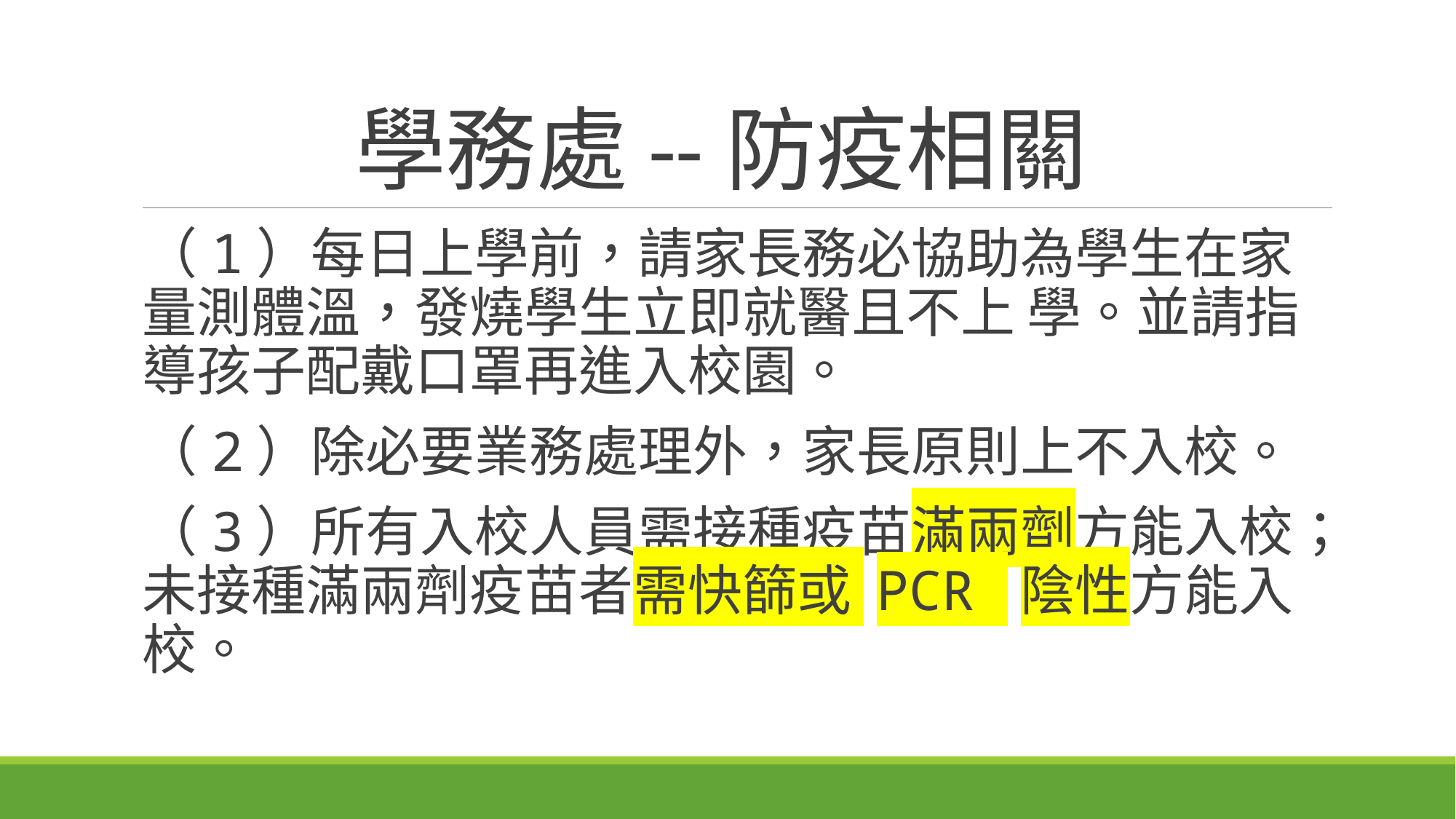

# 學務處--防疫相關
（1）每日上學前，請家長務必協助為學生在家量測體溫，發燒學生立即就醫且不上 學。並請指導孩子配戴口罩再進入校園。
（2）除必要業務處理外，家長原則上不入校。
（3）所有入校人員需接種疫苗滿兩劑方能入校；未接種滿兩劑疫苗者需快篩或 PCR 陰性方能入校。